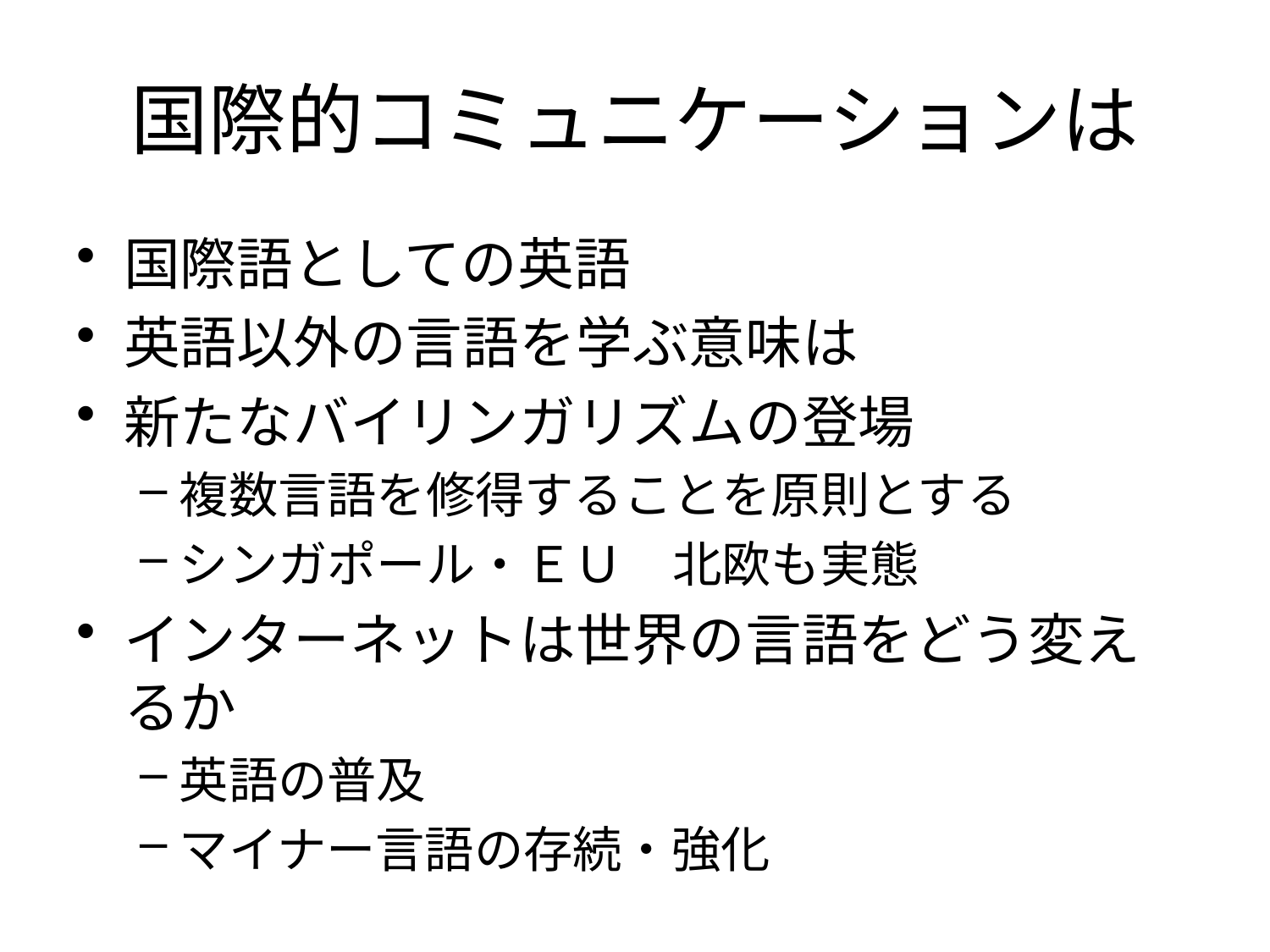

# 国際的コミュニケーションは
国際語としての英語
英語以外の言語を学ぶ意味は
新たなバイリンガリズムの登場
複数言語を修得することを原則とする
シンガポール・ＥＵ　北欧も実態
インターネットは世界の言語をどう変えるか
英語の普及
マイナー言語の存続・強化